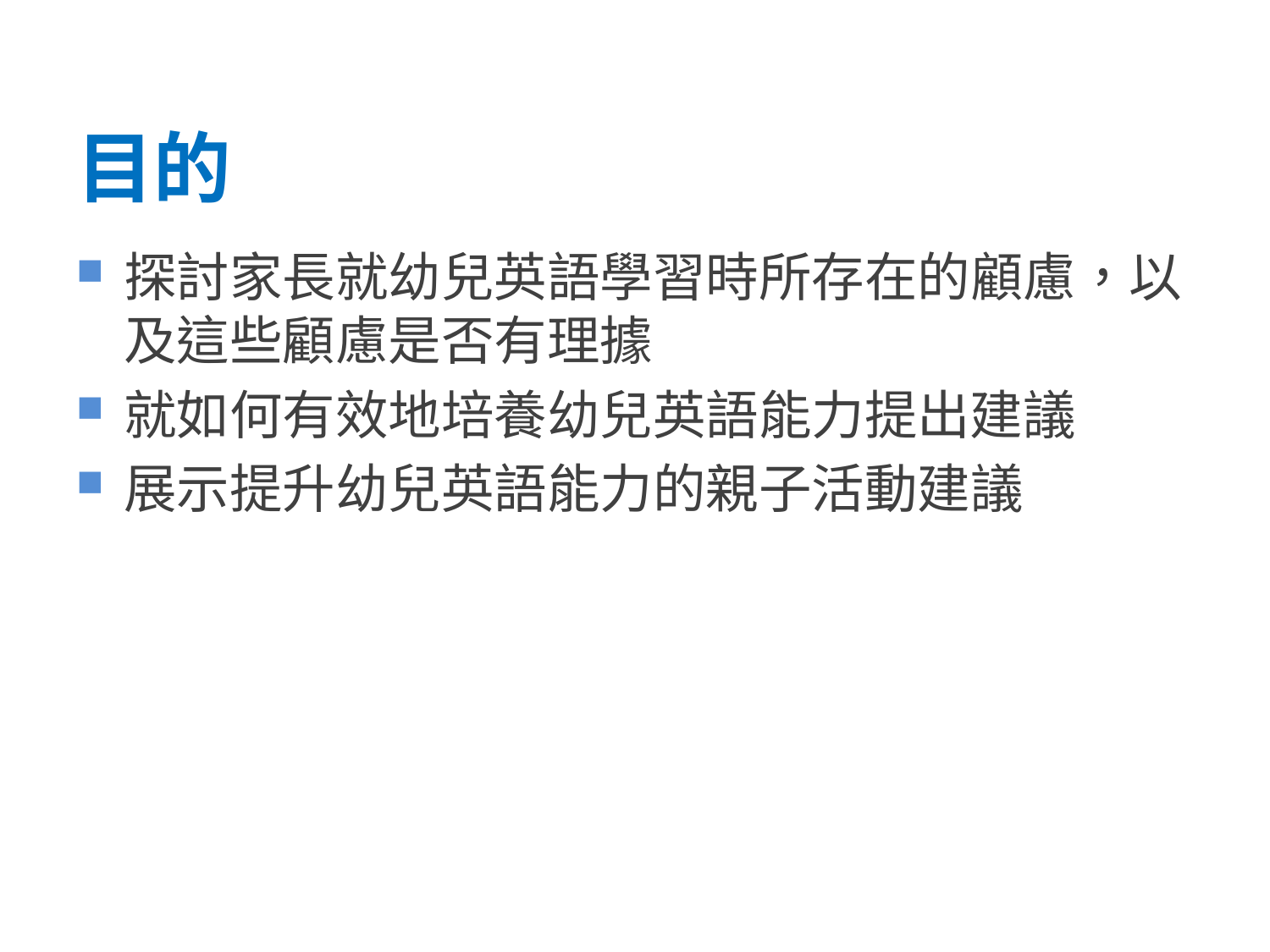

# 目的
探討家長就幼兒英語學習時所存在的顧慮，以及這些顧慮是否有理據
就如何有效地培養幼兒英語能力提出建議
展示提升幼兒英語能力的親子活動建議